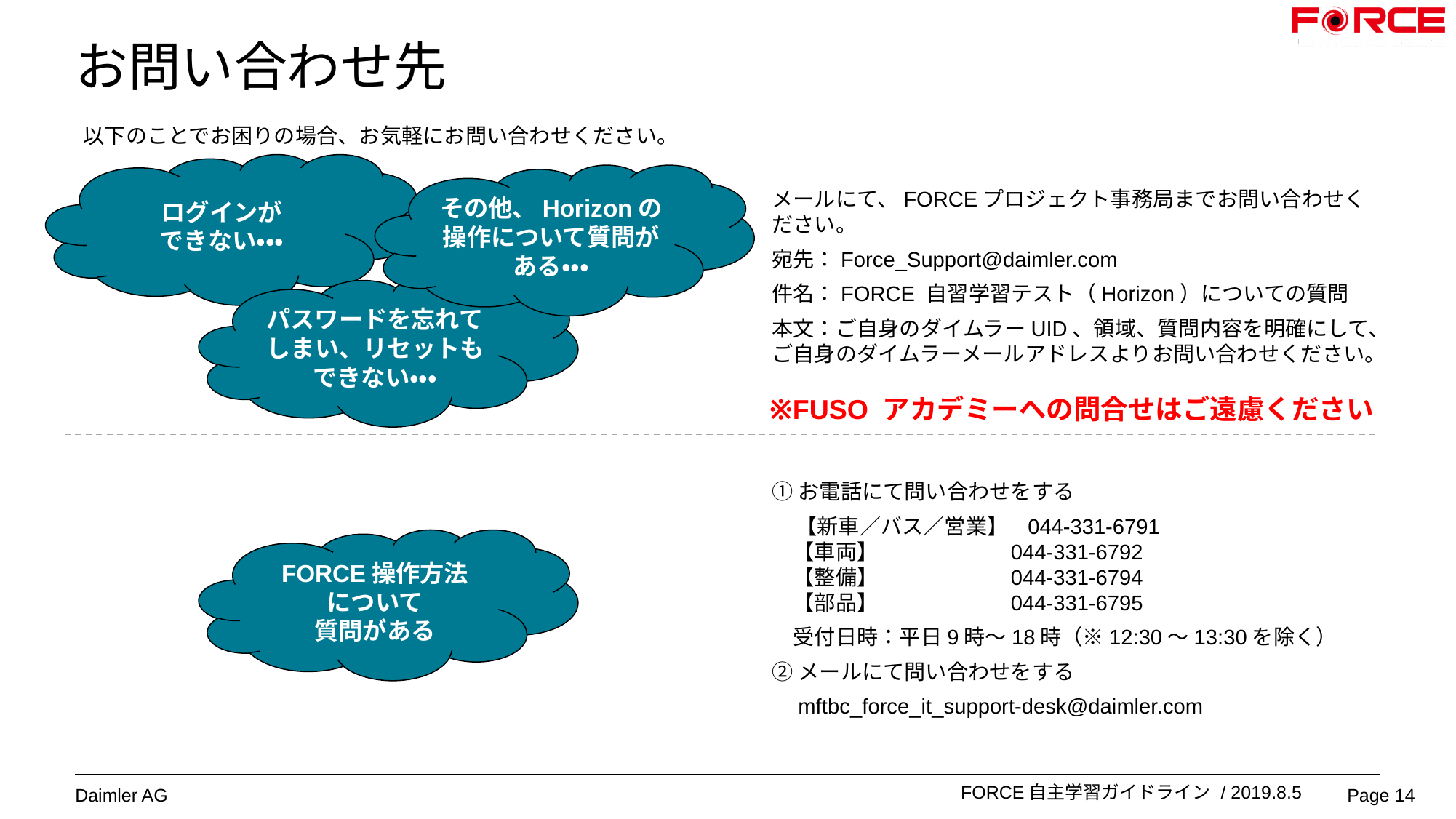

# お問い合わせ先
以下のことでお困りの場合、お気軽にお問い合わせください。
ログインが
できない・・・
その他、Horizonの操作について質問がある・・・
メールにて、FORCEプロジェクト事務局までお問い合わせください。
宛先：Force_Support@daimler.com
件名：FORCE 自習学習テスト（Horizon）についての質問
本文：ご自身のダイムラーUID、領域、質問内容を明確にして、ご自身のダイムラーメールアドレスよりお問い合わせください。
パスワードを忘れてしまい、リセットもできない・・・
※FUSO アカデミーへの問合せはご遠慮ください
①お電話にて問い合わせをする
    【新車／バス／営業】   044-331-6791
　【車両】                           044-331-6792
　【整備】                           044-331-6794
　【部品】                           044-331-6795
　受付日時：平日9時～18時（※12:30～13:30を除く）
②メールにて問い合わせをする
　mftbc_force_it_support-desk@daimler.com
FORCE操作方法
について
質問がある
FORCE自主学習ガイドライン / 2019.8.5